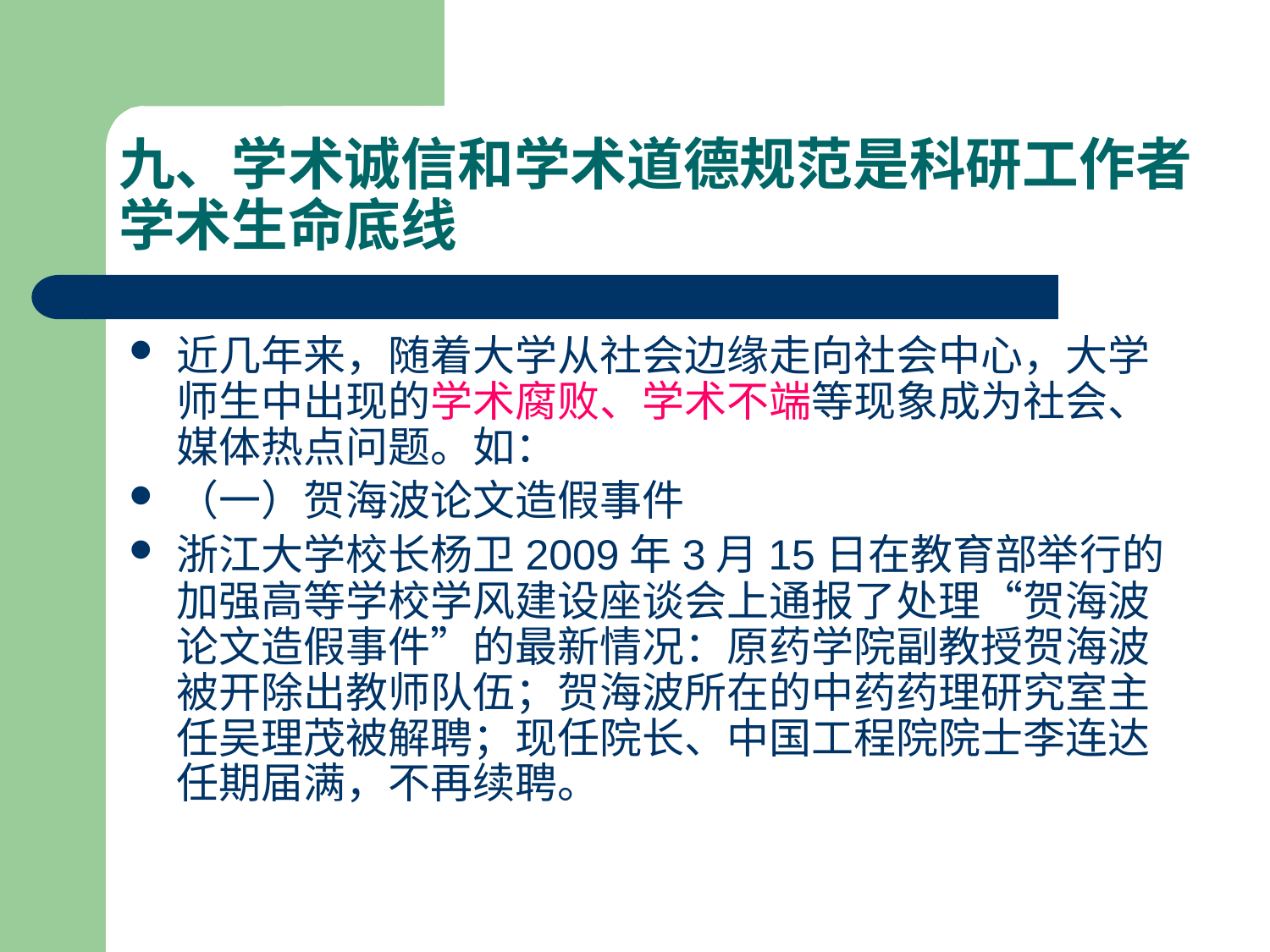

# 九、学术诚信和学术道德规范是科研工作者学术生命底线
近几年来，随着大学从社会边缘走向社会中心，大学师生中出现的学术腐败、学术不端等现象成为社会、媒体热点问题。如：
（一）贺海波论文造假事件
浙江大学校长杨卫2009年3月15日在教育部举行的加强高等学校学风建设座谈会上通报了处理“贺海波论文造假事件”的最新情况：原药学院副教授贺海波被开除出教师队伍；贺海波所在的中药药理研究室主任吴理茂被解聘；现任院长、中国工程院院士李连达任期届满，不再续聘。